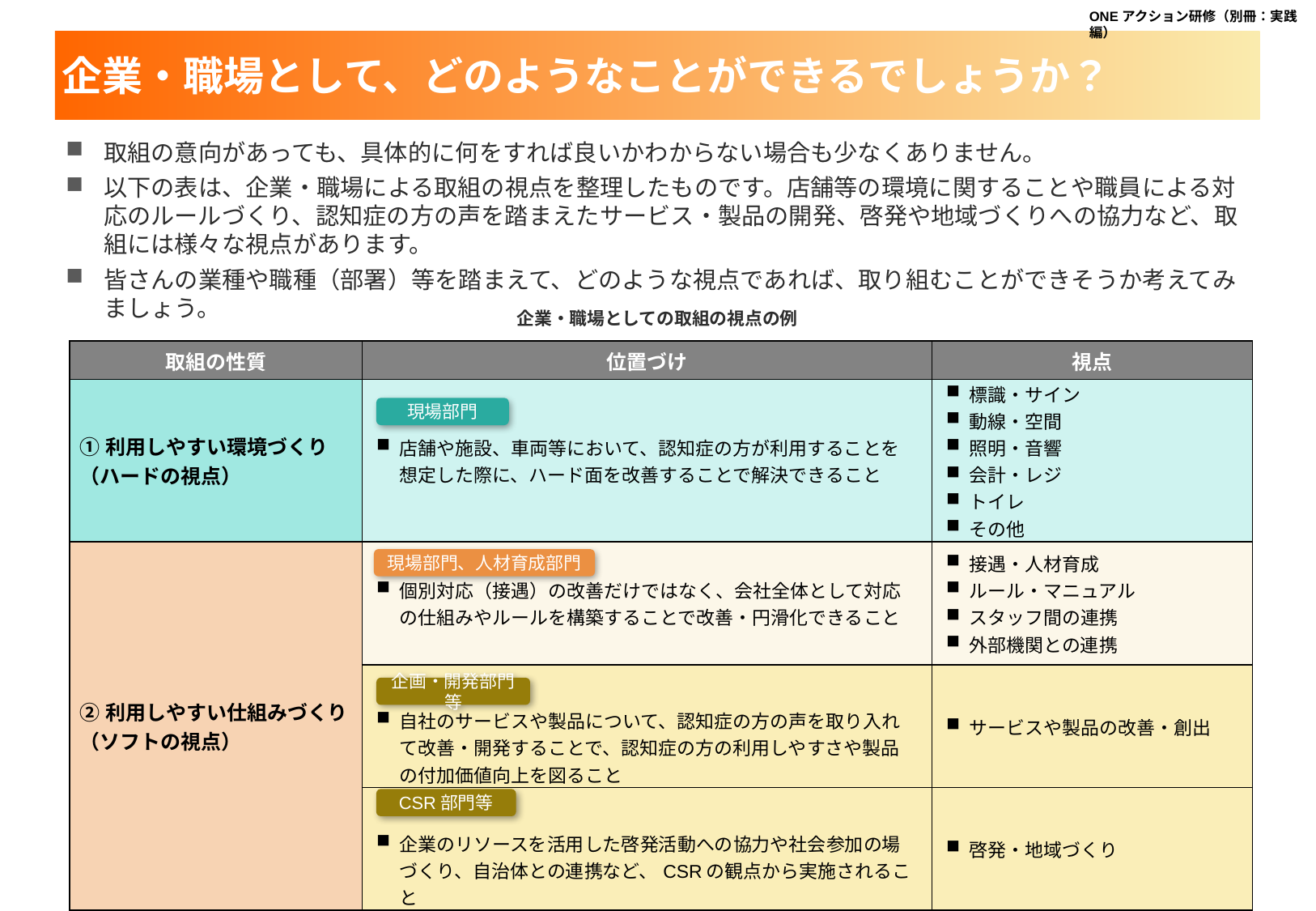

ONEアクション研修（別冊：実践編）
企業・職場として、どのようなことができるでしょうか？
取組の意向があっても、具体的に何をすれば良いかわからない場合も少なくありません。
以下の表は、企業・職場による取組の視点を整理したものです。店舗等の環境に関することや職員による対応のルールづくり、認知症の方の声を踏まえたサービス・製品の開発、啓発や地域づくりへの協力など、取組には様々な視点があります。
皆さんの業種や職種（部署）等を踏まえて、どのような視点であれば、取り組むことができそうか考えてみましょう。
企業・職場としての取組の視点の例
| 取組の性質 | 位置づけ | 視点 |
| --- | --- | --- |
| ①利用しやすい環境づくり （ハードの視点） | 店舗や施設、車両等において、認知症の方が利用することを想定した際に、ハード面を改善することで解決できること | 標識・サイン 動線・空間 照明・音響 会計・レジ トイレ その他 |
| ②利用しやすい仕組みづくり （ソフトの視点） | 個別対応（接遇）の改善だけではなく、会社全体として対応の仕組みやルールを構築することで改善・円滑化できること | 接遇・人材育成 ルール・マニュアル スタッフ間の連携 外部機関との連携 |
|  | 自社のサービスや製品について、認知症の方の声を取り入れて改善・開発することで、認知症の方の利用しやすさや製品の付加価値向上を図ること | サービスや製品の改善・創出 |
|  | 企業のリソースを活用した啓発活動への協力や社会参加の場づくり、自治体との連携など、CSRの観点から実施されること | 啓発・地域づくり |
現場部門
現場部門、人材育成部門
企画・開発部門等
CSR部門等